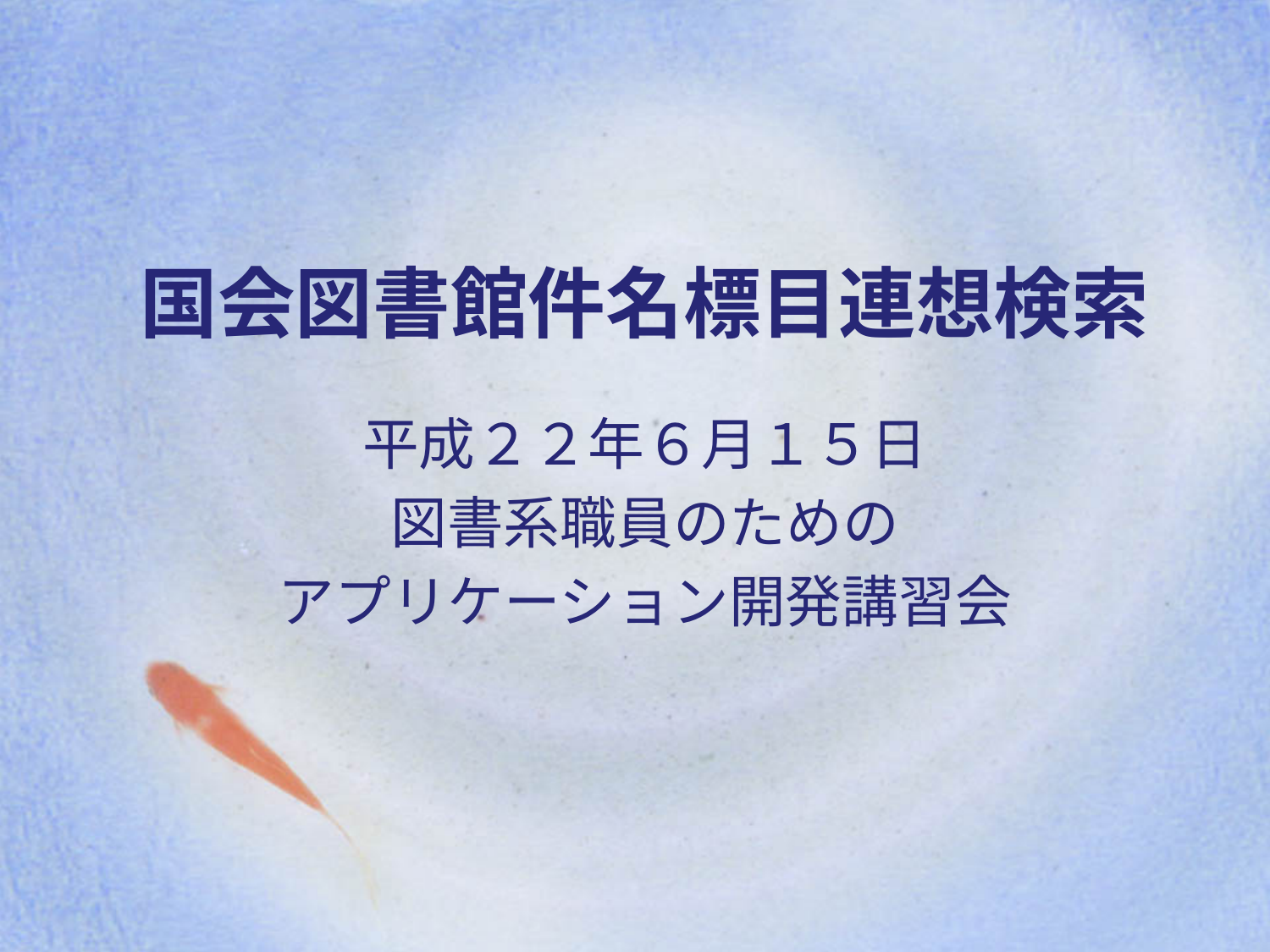

# 国会図書館件名標目連想検索
平成２２年６月１５日
図書系職員のための
アプリケーション開発講習会